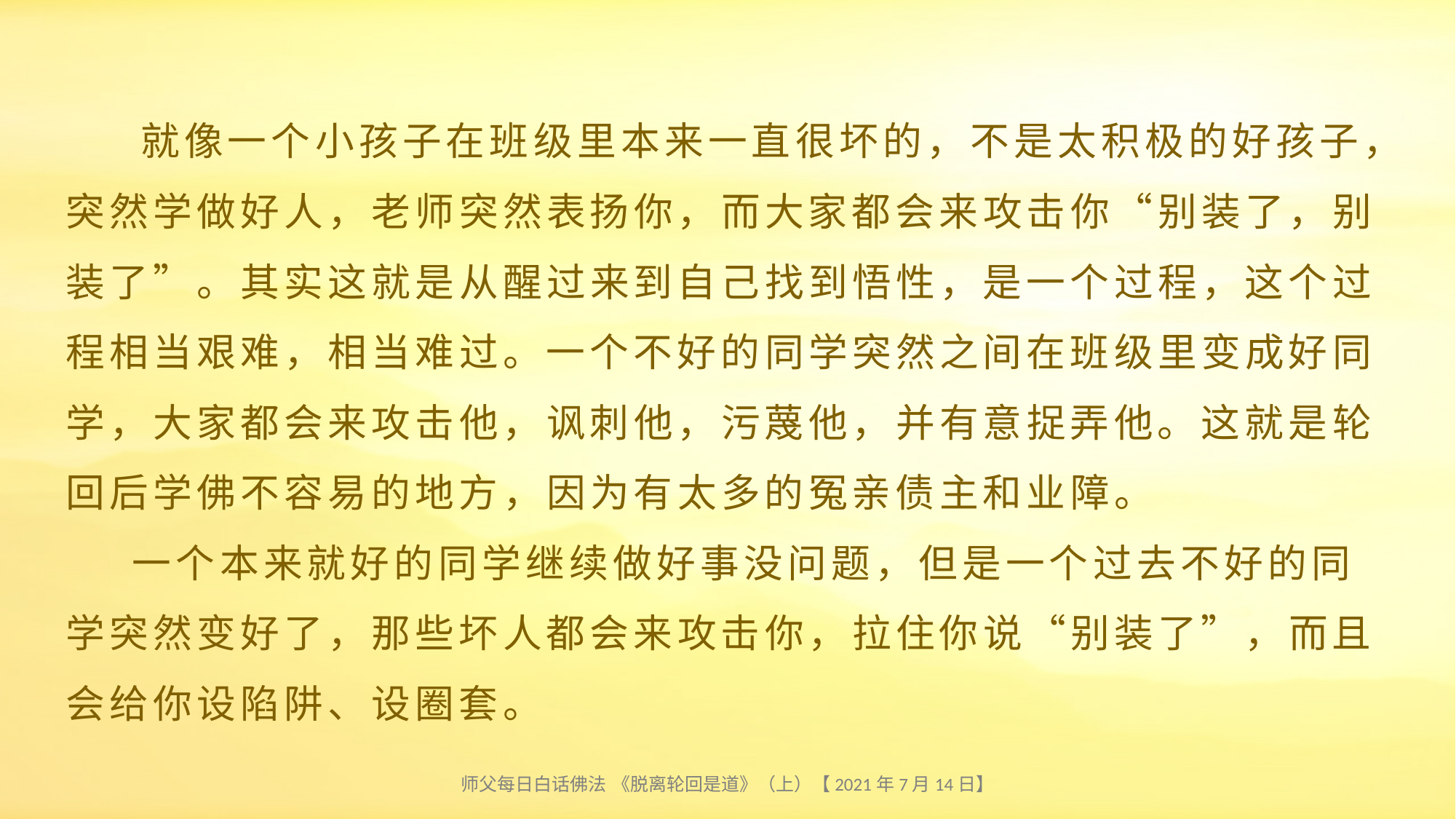

# 就像一个小孩子在班级里本来一直很坏的，不是太积极的好孩子，突然学做好人，老师突然表扬你，而大家都会来攻击你“别装了，别装了”。其实这就是从醒过来到自己找到悟性，是一个过程，这个过程相当艰难，相当难过。一个不好的同学突然之间在班级里变成好同学，大家都会来攻击他，讽刺他，污蔑他，并有意捉弄他。这就是轮回后学佛不容易的地方，因为有太多的冤亲债主和业障。 一个本来就好的同学继续做好事没问题，但是一个过去不好的同学突然变好了，那些坏人都会来攻击你，拉住你说“别装了”，而且会给你设陷阱、设圈套。
师父每日白话佛法 《脱离轮回是道》（上）【2021年7月14日】